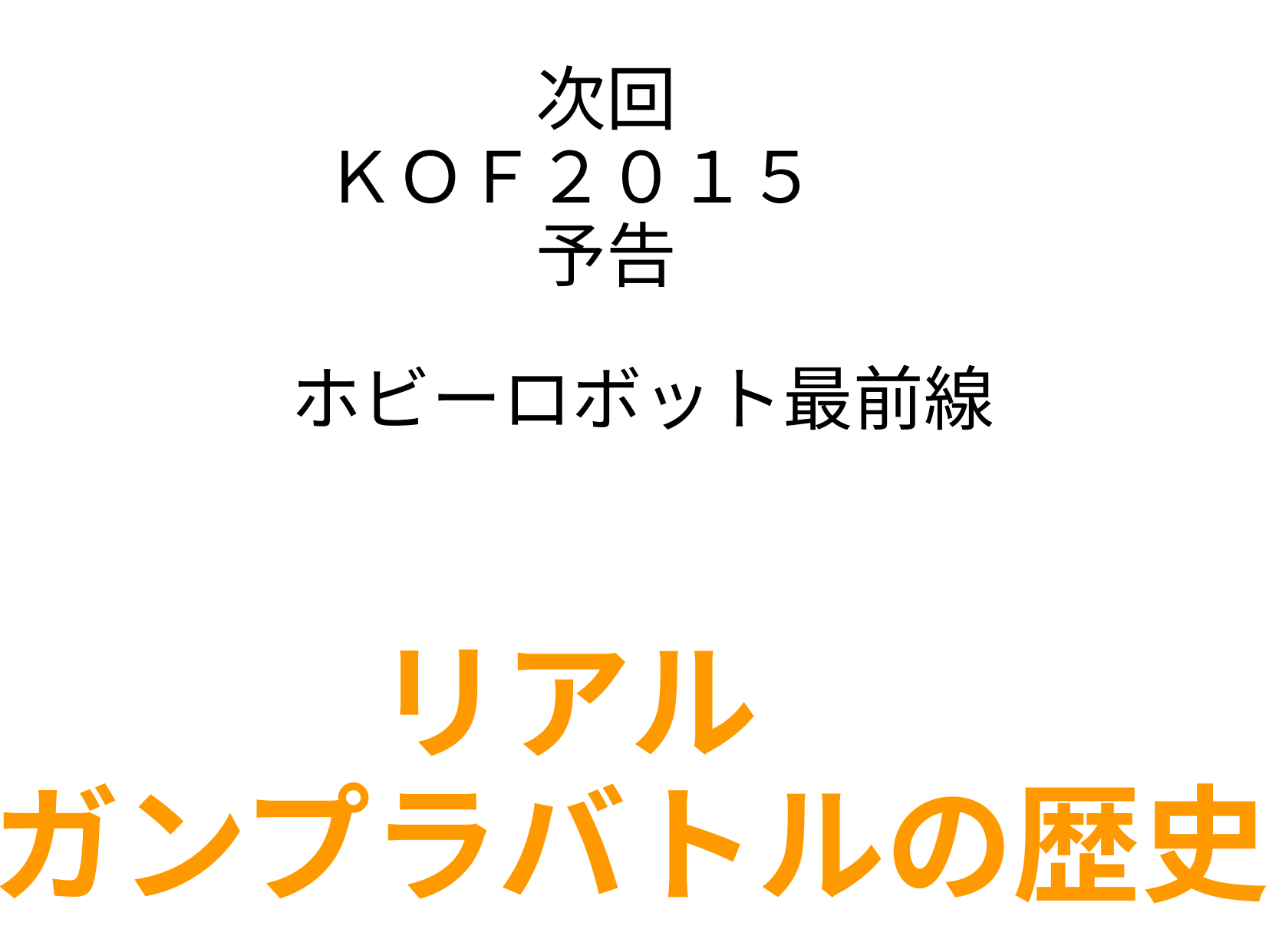

# 次回 ＫＯＦ２０１５　 予告
ホビーロボット最前線

リアル
ガンプラバトルの歴史